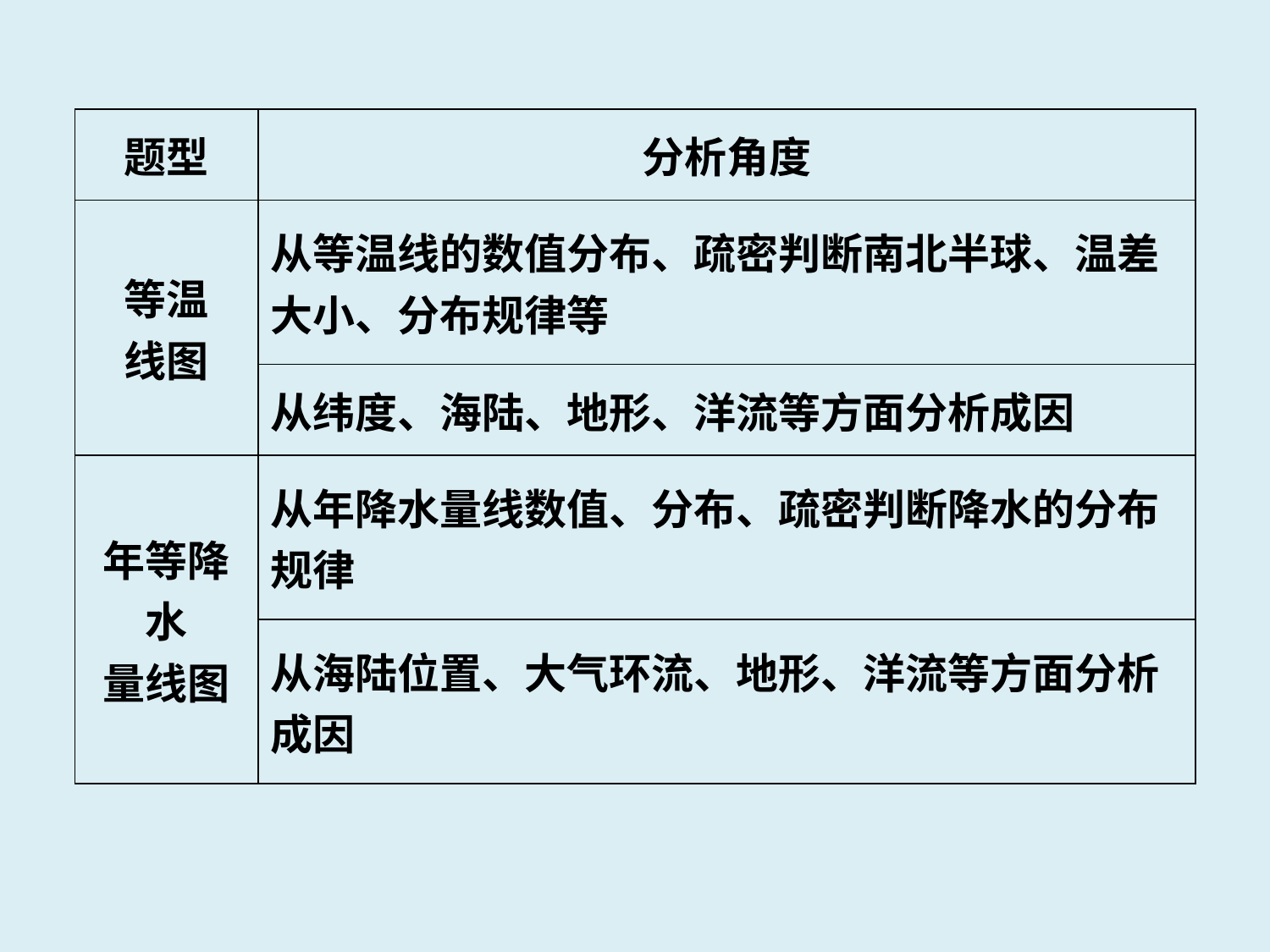

| 题型 | 分析角度 |
| --- | --- |
| 等温 线图 | 从等温线的数值分布、疏密判断南北半球、温差大小、分布规律等 |
|  | 从纬度、海陆、地形、洋流等方面分析成因 |
| 年等降水 量线图 | 从年降水量线数值、分布、疏密判断降水的分布规律 |
|  | 从海陆位置、大气环流、地形、洋流等方面分析成因 |